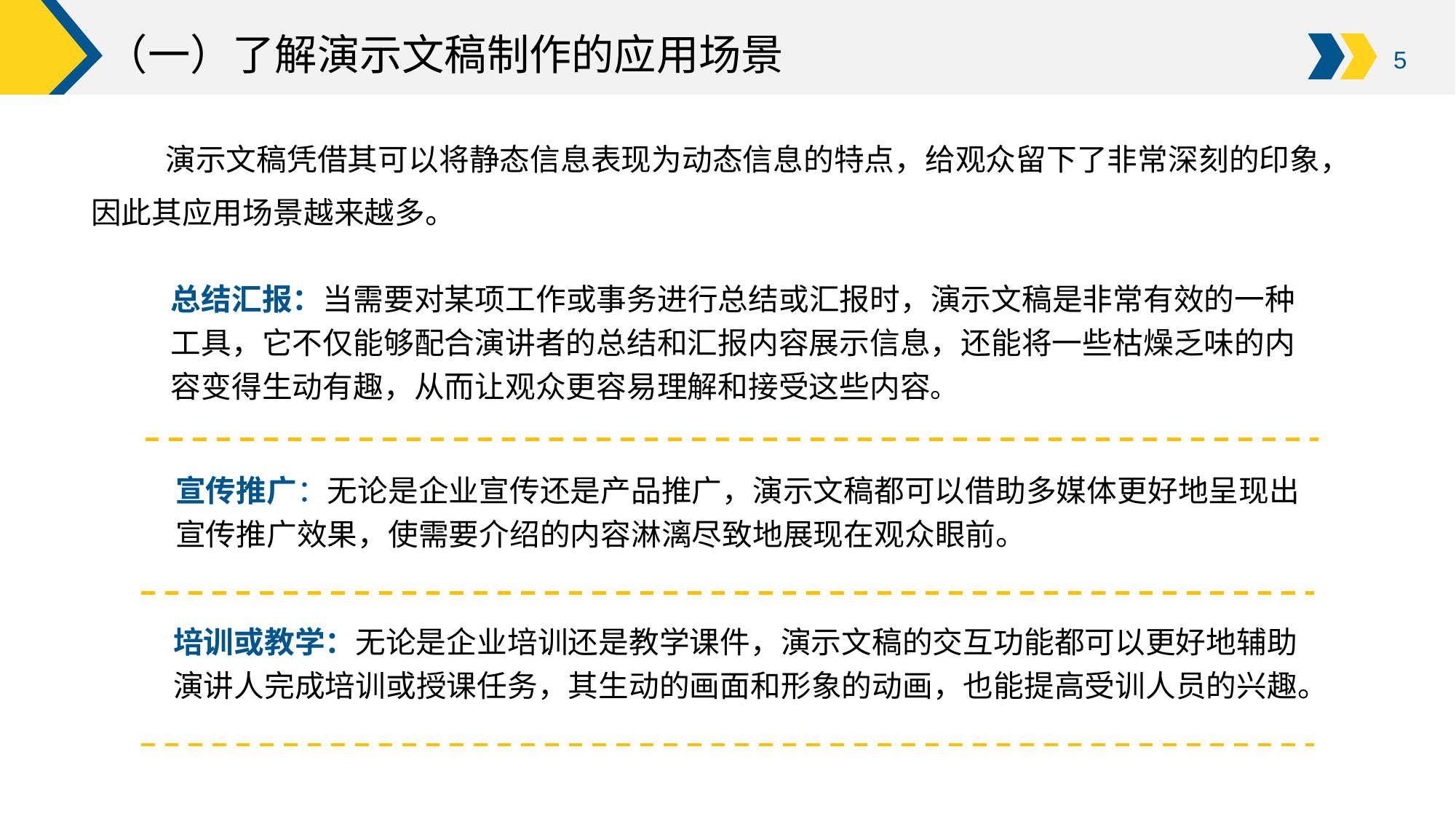

# （一）了解演示文稿制作的应用场景
演示文稿凭借其可以将静态信息表现为动态信息的特点，给观众留下了非常深刻的印象，因此其应用场景越来越多。
总结汇报：当需要对某项工作或事务进行总结或汇报时，演示文稿是非常有效的一种工具，它不仅能够配合演讲者的总结和汇报内容展示信息，还能将一些枯燥乏味的内容变得生动有趣，从而让观众更容易理解和接受这些内容。
宣传推广：无论是企业宣传还是产品推广，演示文稿都可以借助多媒体更好地呈现出宣传推广效果，使需要介绍的内容淋漓尽致地展现在观众眼前。
培训或教学：无论是企业培训还是教学课件，演示文稿的交互功能都可以更好地辅助演讲人完成培训或授课任务，其生动的画面和形象的动画，也能提高受训人员的兴趣。